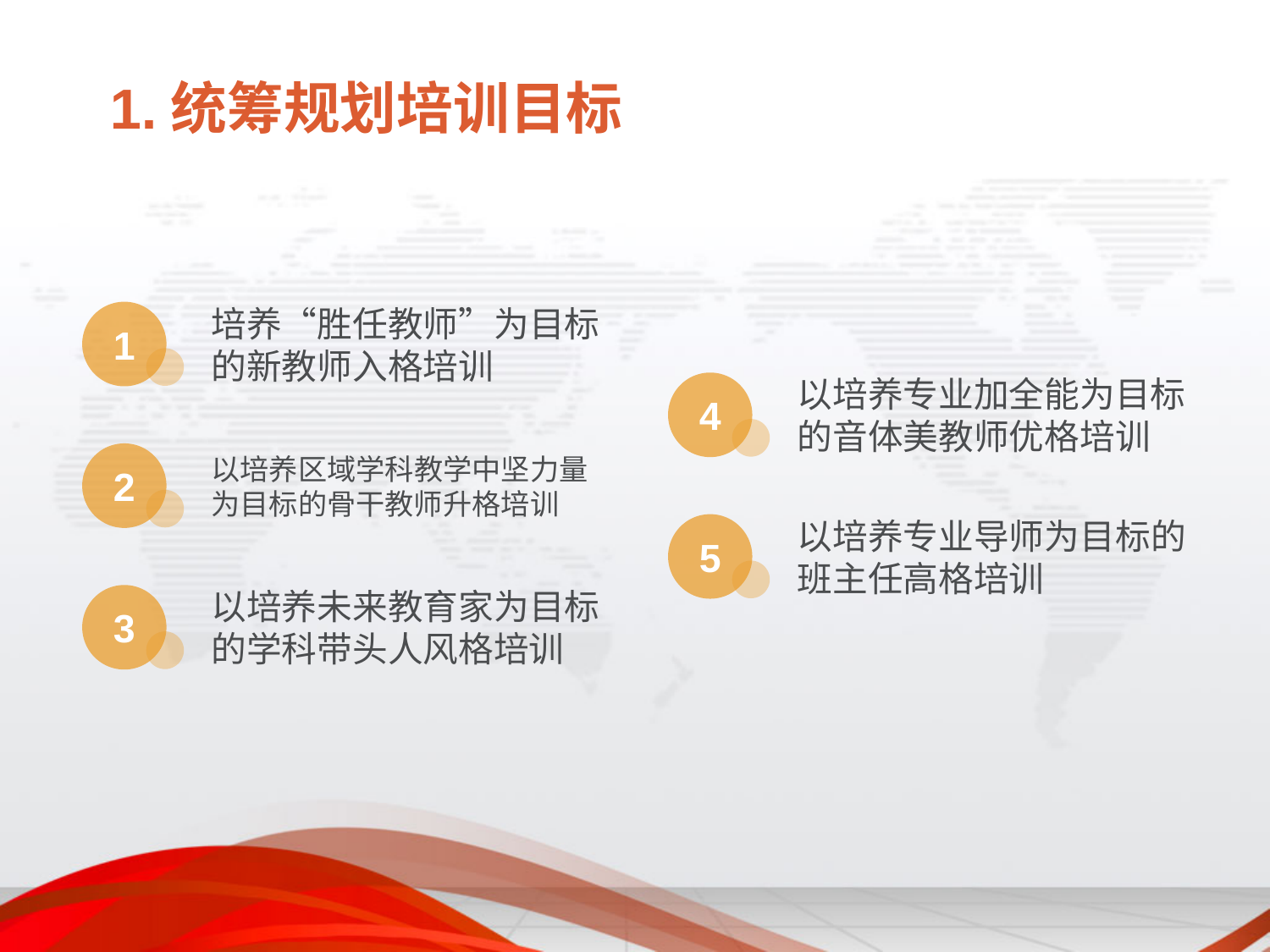

1.统筹规划培训目标
培养“胜任教师”为目标的新教师入格培训
1

以培养专业加全能为目标的音体美教师优格培训
4

以培养区域学科教学中坚力量为目标的骨干教师升格培训
2

以培养专业导师为目标的班主任高格培训
5

以培养未来教育家为目标的学科带头人风格培训
3